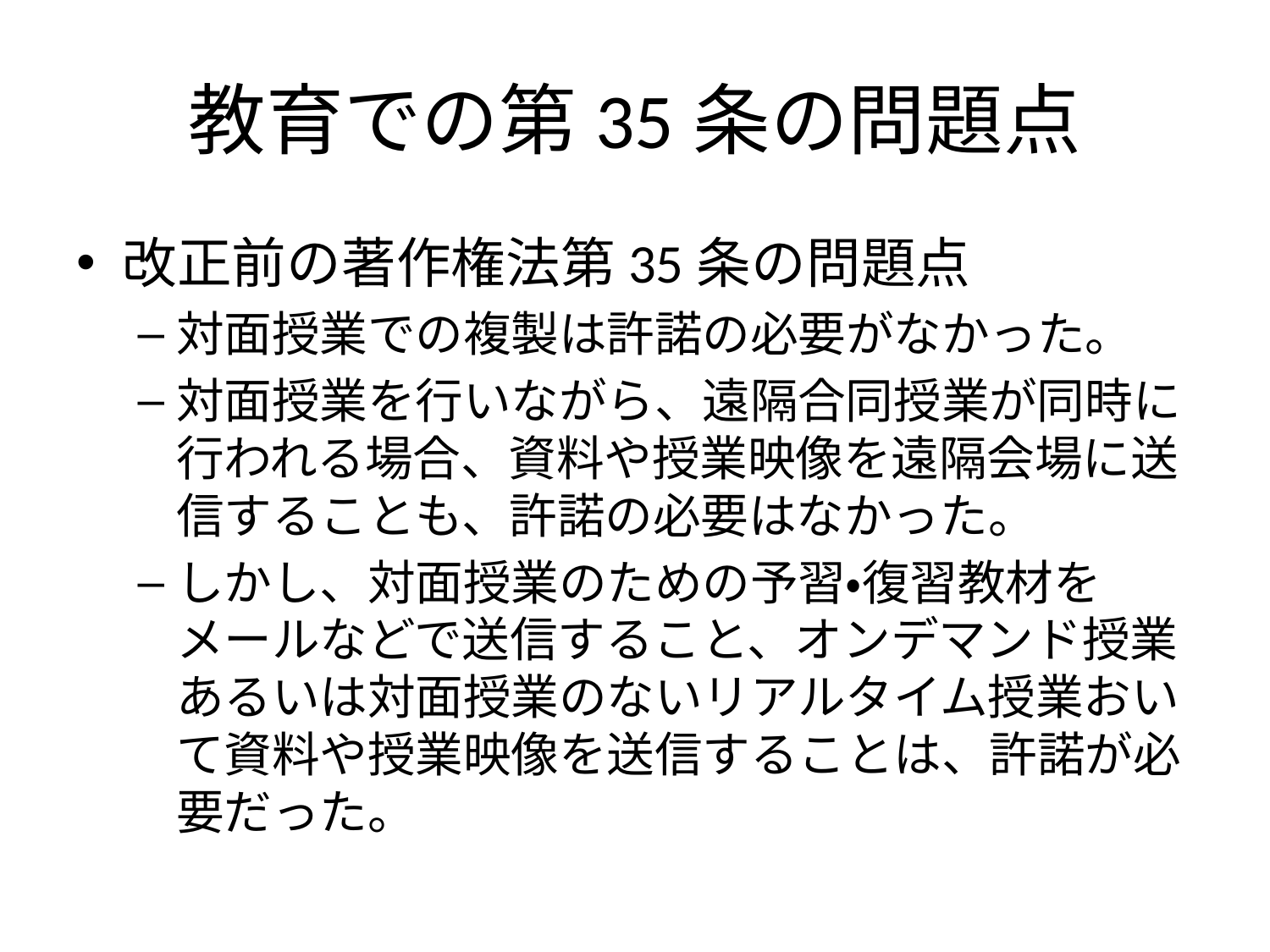

# 教育での第35条の問題点
改正前の著作権法第35条の問題点
対面授業での複製は許諾の必要がなかった。
対面授業を行いながら、遠隔合同授業が同時に行われる場合、資料や授業映像を遠隔会場に送信することも、許諾の必要はなかった。
しかし、対面授業のための予習・復習教材をメールなどで送信すること、オンデマンド授業あるいは対面授業のないリアルタイム授業おいて資料や授業映像を送信することは、許諾が必要だった。